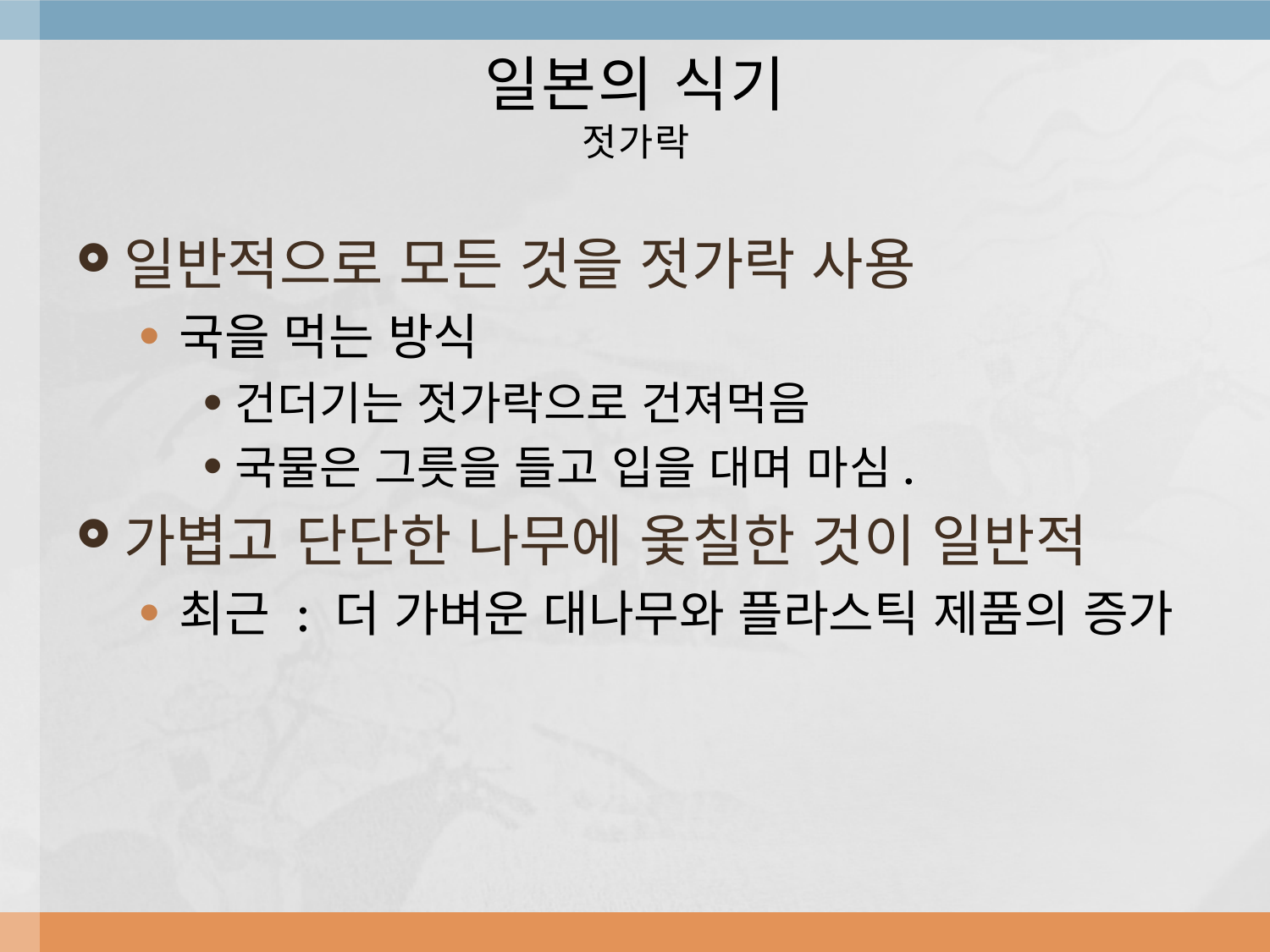

# 일본의 식기 젓가락
일반적으로 모든 것을 젓가락 사용
국을 먹는 방식
건더기는 젓가락으로 건져먹음
국물은 그릇을 들고 입을 대며 마심.
가볍고 단단한 나무에 옻칠한 것이 일반적
최근 : 더 가벼운 대나무와 플라스틱 제품의 증가